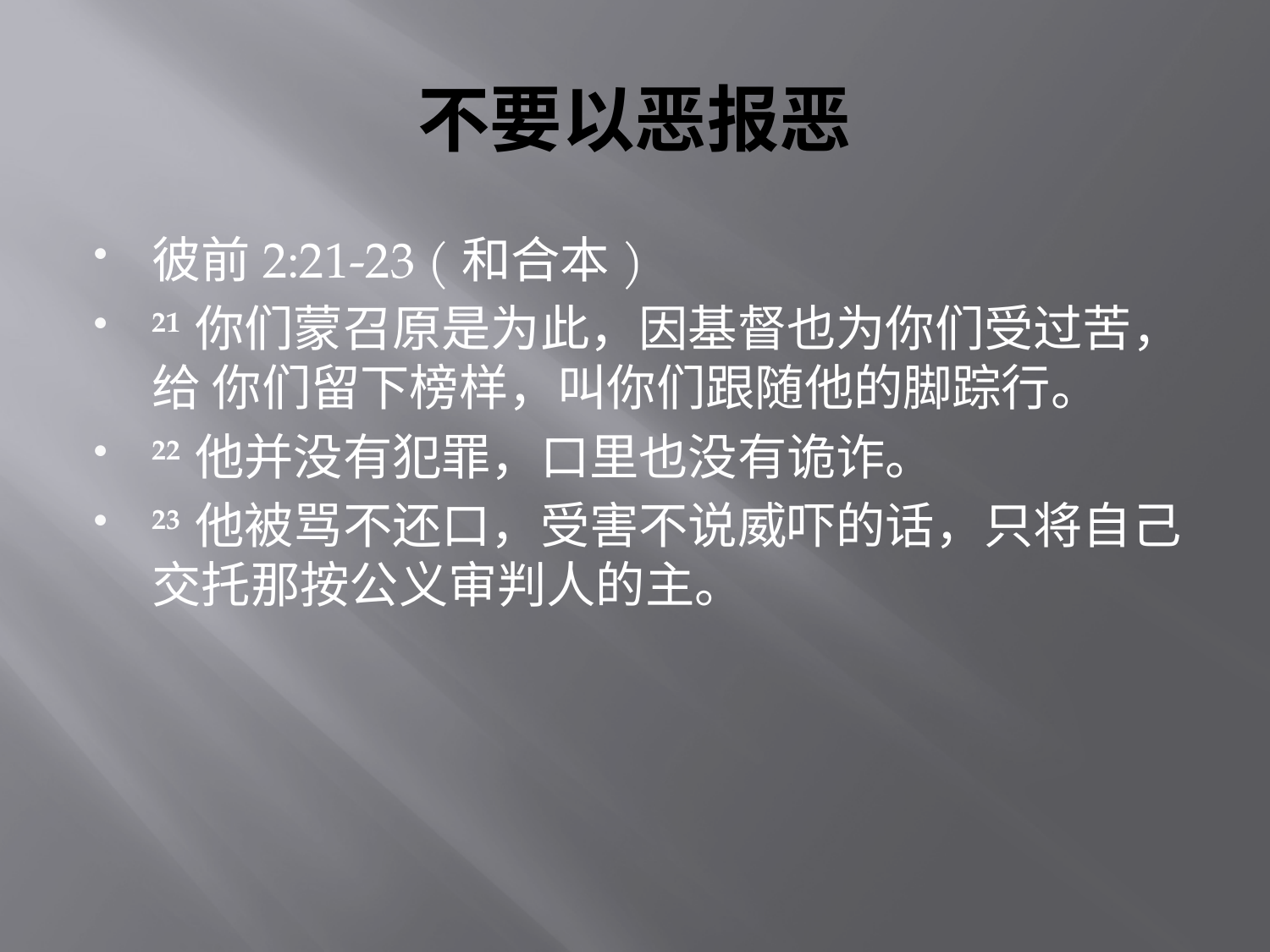

# 不要以恶报恶
彼前2:21-23 (和合本)
21 你们蒙召原是为此，因基督也为你们受过苦，给 你们留下榜样，叫你们跟随他的脚踪行。
22 他并没有犯罪，口里也没有诡诈。
23 他被骂不还口，受害不说威吓的话，只将自己交托那按公义审判人的主。